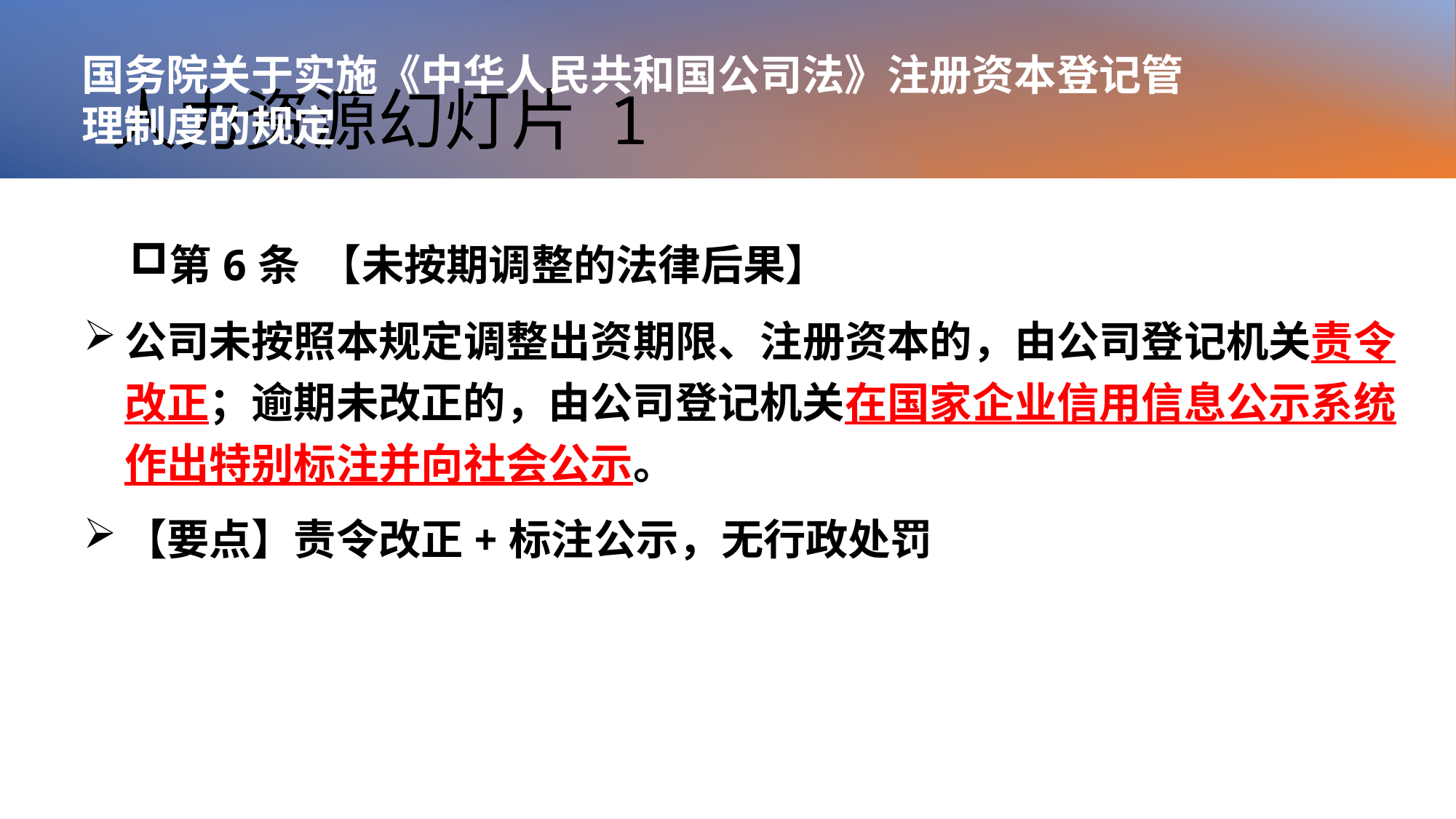

国务院关于实施《中华人民共和国公司法》注册资本登记管理制度的规定
# 人力资源幻灯片 1
第6条  【未按期调整的法律后果】
公司未按照本规定调整出资期限、注册资本的，由公司登记机关责令改正；逾期未改正的，由公司登记机关在国家企业信用信息公示系统作出特别标注并向社会公示。
【要点】责令改正+标注公示，无行政处罚